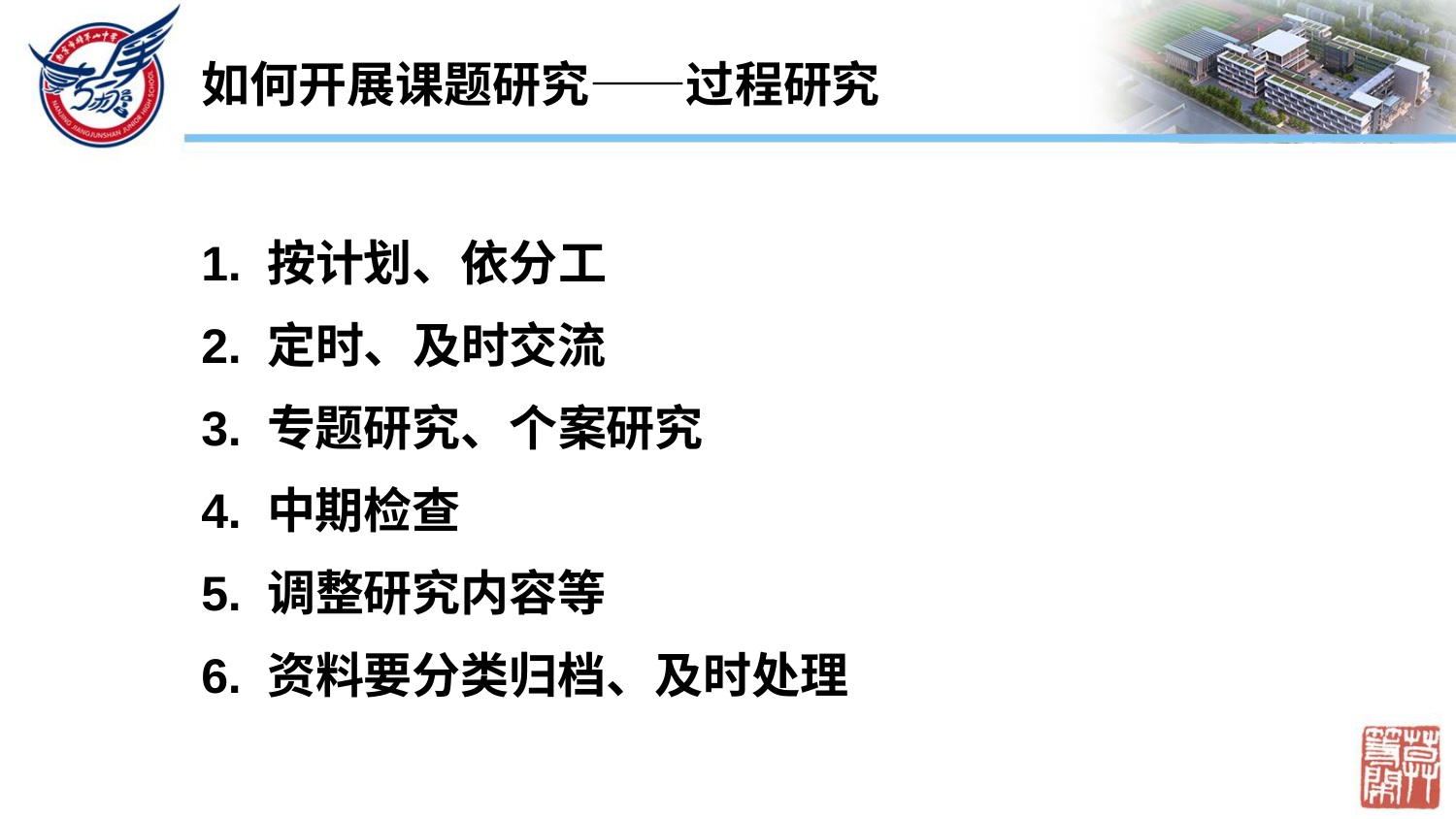

如何开展课题研究——过程研究
1. 按计划、依分工
2. 定时、及时交流
3. 专题研究、个案研究
4. 中期检查
5. 调整研究内容等
6. 资料要分类归档、及时处理